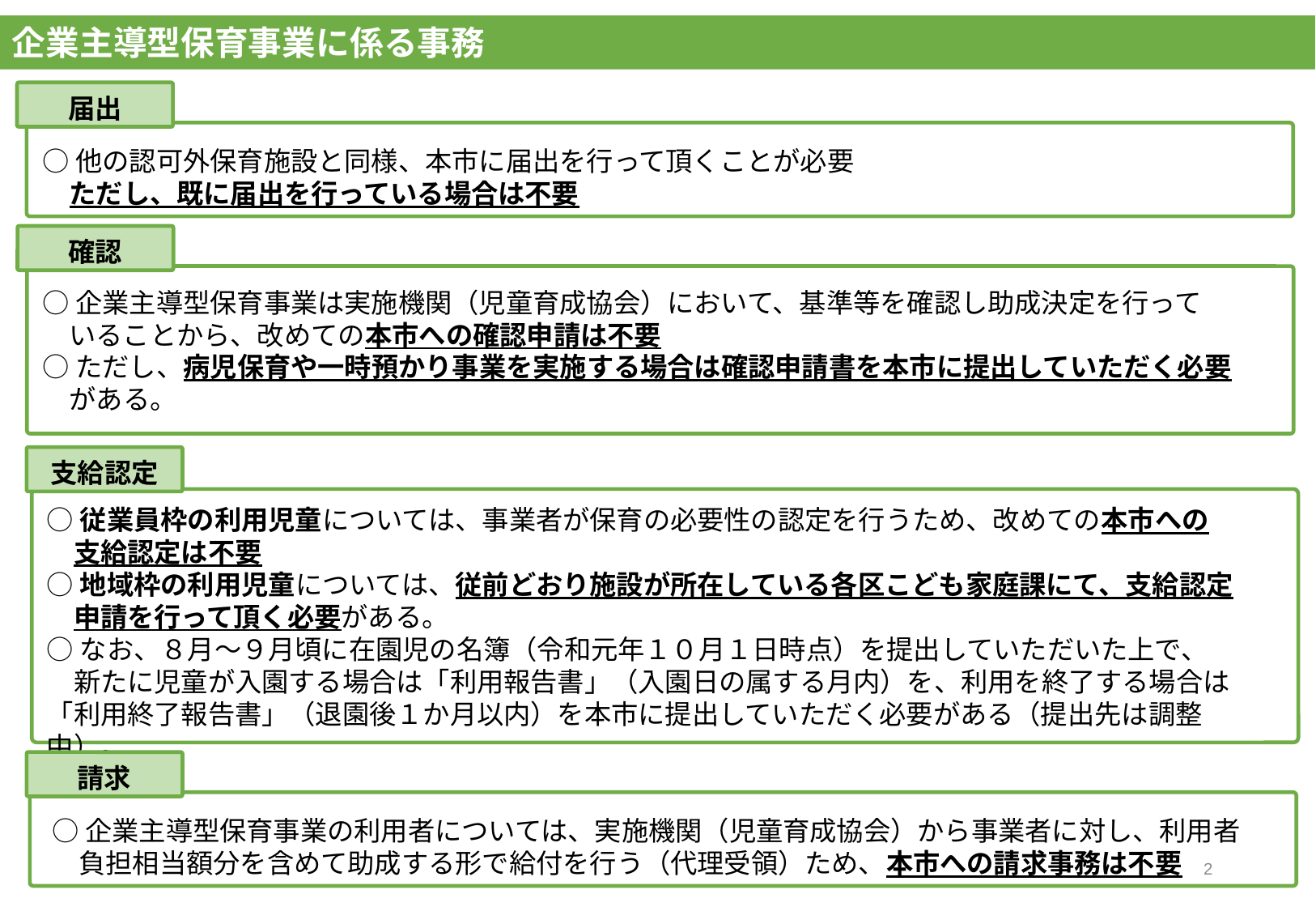

企業主導型保育事業に係る事務
届出

○他の認可外保育施設と同様、本市に届出を行って頂くことが必要
　ただし、既に届出を行っている場合は不要
確認

○企業主導型保育事業は実施機関（児童育成協会）において、基準等を確認し助成決定を行って
　いることから、改めての本市への確認申請は不要
○ただし、病児保育や一時預かり事業を実施する場合は確認申請書を本市に提出していただく必要
　がある。

支給認定

○従業員枠の利用児童については、事業者が保育の必要性の認定を行うため、改めての本市への
　支給認定は不要
○地域枠の利用児童については、従前どおり施設が所在している各区こども家庭課にて、支給認定
　申請を行って頂く必要がある。
○なお、８月～９月頃に在園児の名簿（令和元年１０月１日時点）を提出していただいた上で、
　新たに児童が入園する場合は「利用報告書」（入園日の属する月内）を、利用を終了する場合は
「利用終了報告書」（退園後１か月以内）を本市に提出していただく必要がある（提出先は調整中）。

請求

○企業主導型保育事業の利用者については、実施機関（児童育成協会）から事業者に対し、利用者
　負担相当額分を含めて助成する形で給付を行う（代理受領）ため、本市への請求事務は不要
2